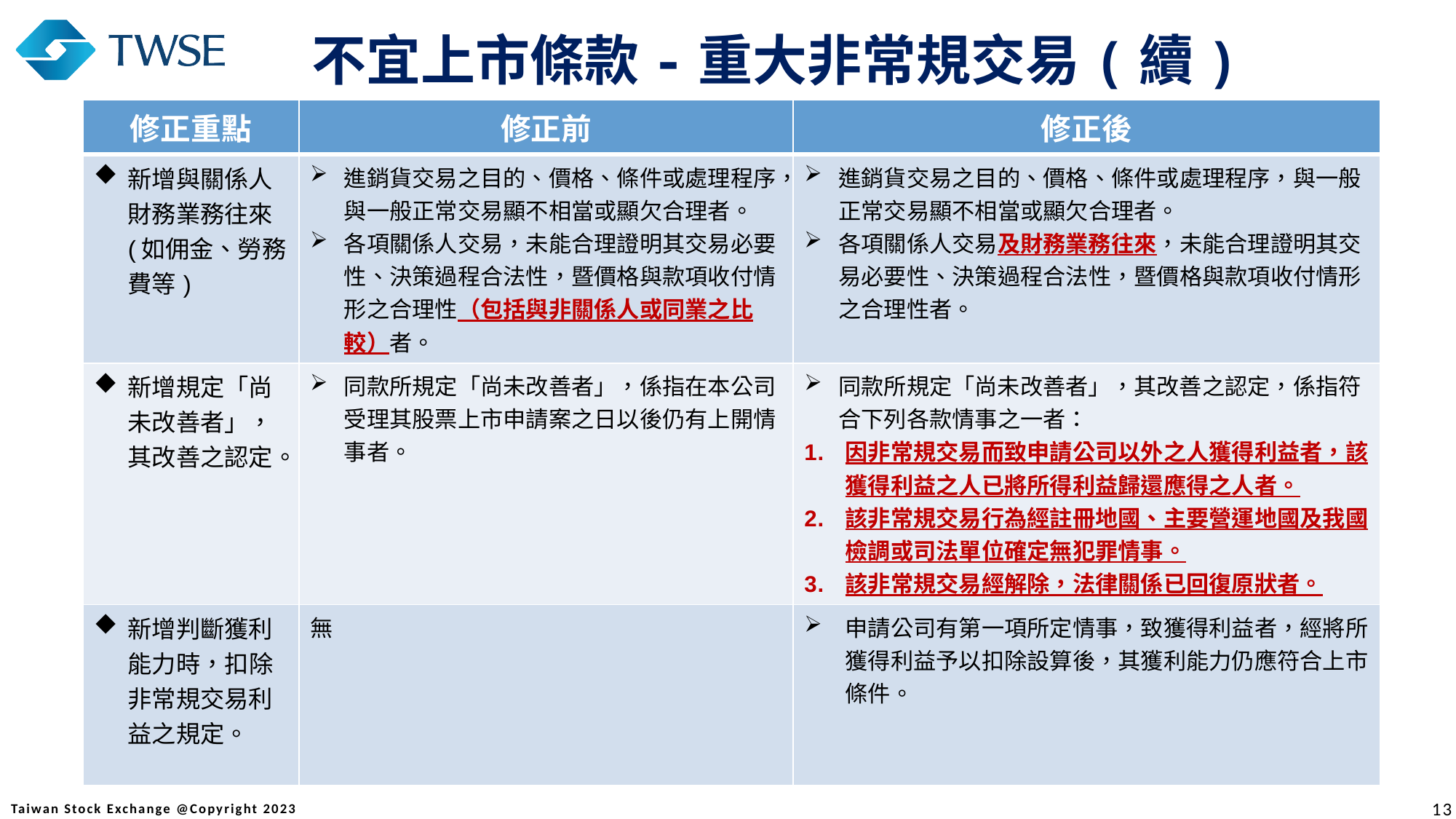

不宜上市條款-重大非常規交易(續)
| 修正重點 | 修正前 | 修正後 |
| --- | --- | --- |
| 新增與關係人財務業務往來(如佣金、勞務費等) | 進銷貨交易之目的、價格、條件或處理程序，與一般正常交易顯不相當或顯欠合理者。 各項關係人交易，未能合理證明其交易必要性、決策過程合法性，暨價格與款項收付情形之合理性（包括與非關係人或同業之比較）者。 | 進銷貨交易之目的、價格、條件或處理程序，與一般正常交易顯不相當或顯欠合理者。 各項關係人交易及財務業務往來，未能合理證明其交易必要性、決策過程合法性，暨價格與款項收付情形之合理性者。 |
| 新增規定「尚未改善者」，其改善之認定。 | 同款所規定「尚未改善者」，係指在本公司受理其股票上市申請案之日以後仍有上開情事者。 | 同款所規定「尚未改善者」，其改善之認定，係指符合下列各款情事之一者： 因非常規交易而致申請公司以外之人獲得利益者，該獲得利益之人已將所得利益歸還應得之人者。 該非常規交易行為經註冊地國、主要營運地國及我國檢調或司法單位確定無犯罪情事。 該非常規交易經解除，法律關係已回復原狀者。 |
| 新增判斷獲利能力時，扣除非常規交易利益之規定。 | 無 | 申請公司有第一項所定情事，致獲得利益者，經將所獲得利益予以扣除設算後，其獲利能力仍應符合上市條件。 |
13